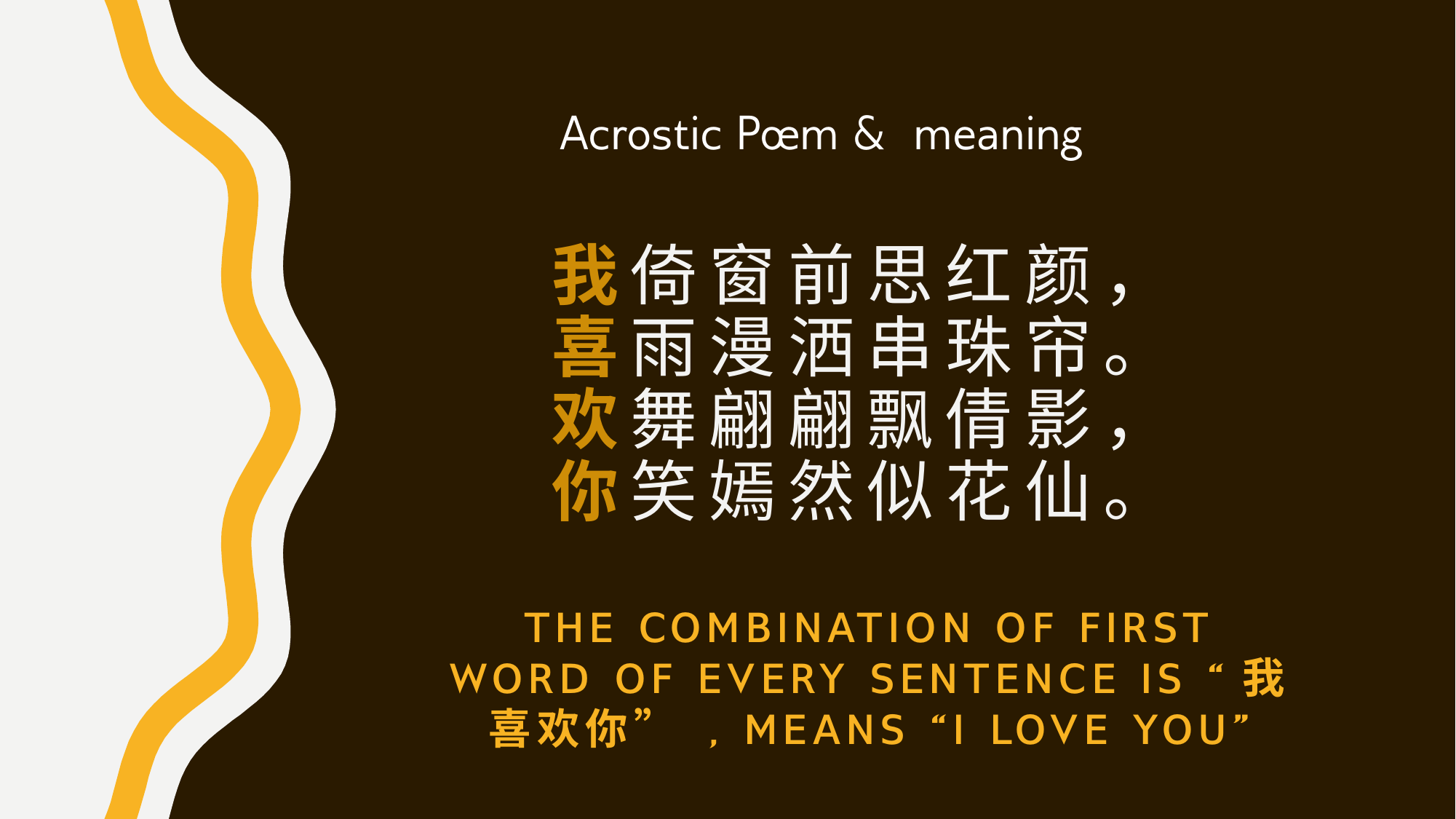

Acrostic Poem &  meaning
# 我倚窗前思红颜， 喜雨漫洒串珠帘。 欢舞翩翩飘倩影， 你笑嫣然似花仙。
The combination of first word of every sentence is “我喜欢你” , means “I love you”